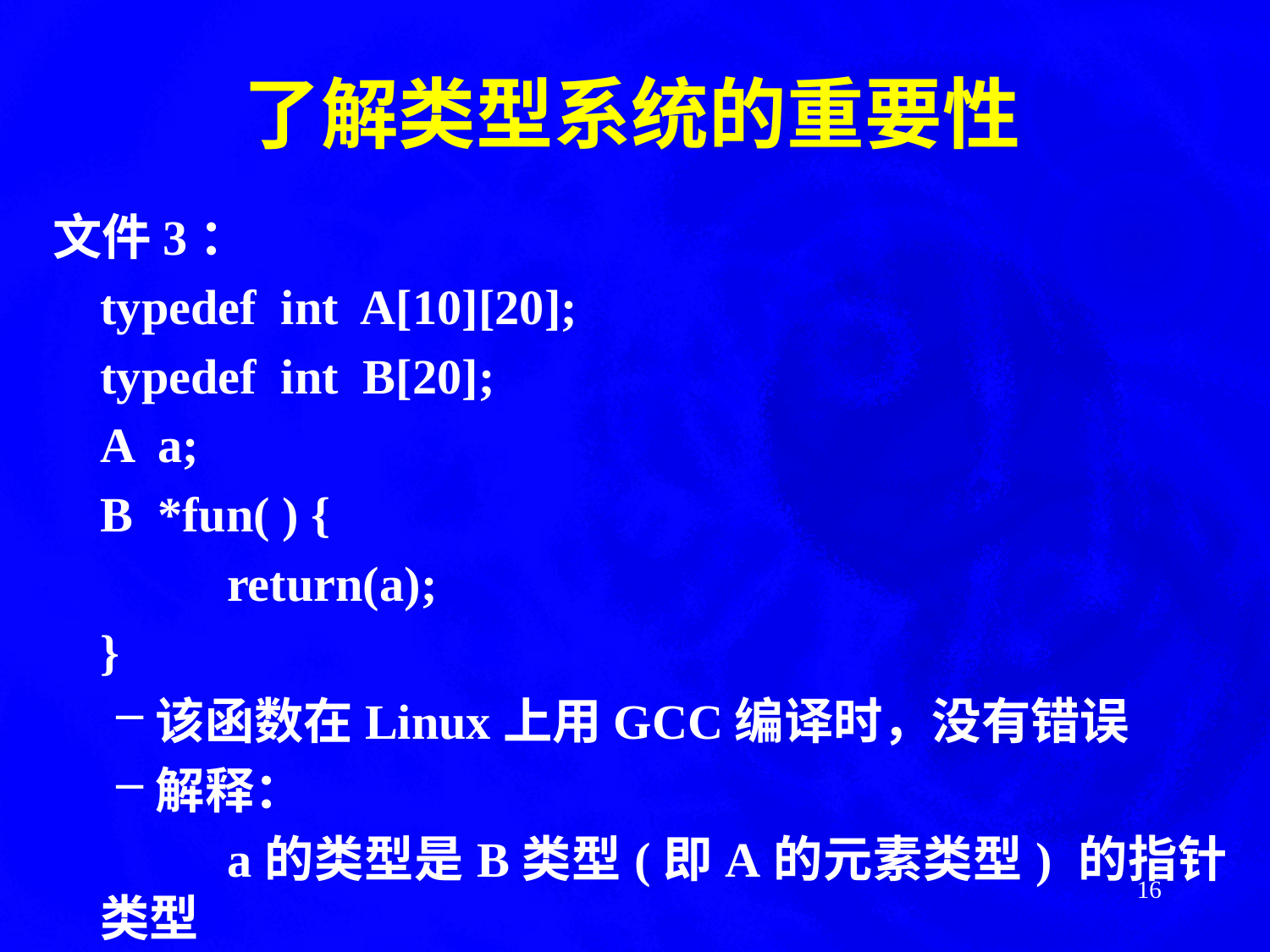

# 了解类型系统的重要性
文件3：
	typedef  int  A[10][20];
	typedef  int  B[20];
	A  a;
 	B  *fun( ) {
		return(a);
	}
该函数在Linux上用GCC编译时，没有错误
解释：
		a的类型是B类型(即A的元素类型) 的指针类型
16